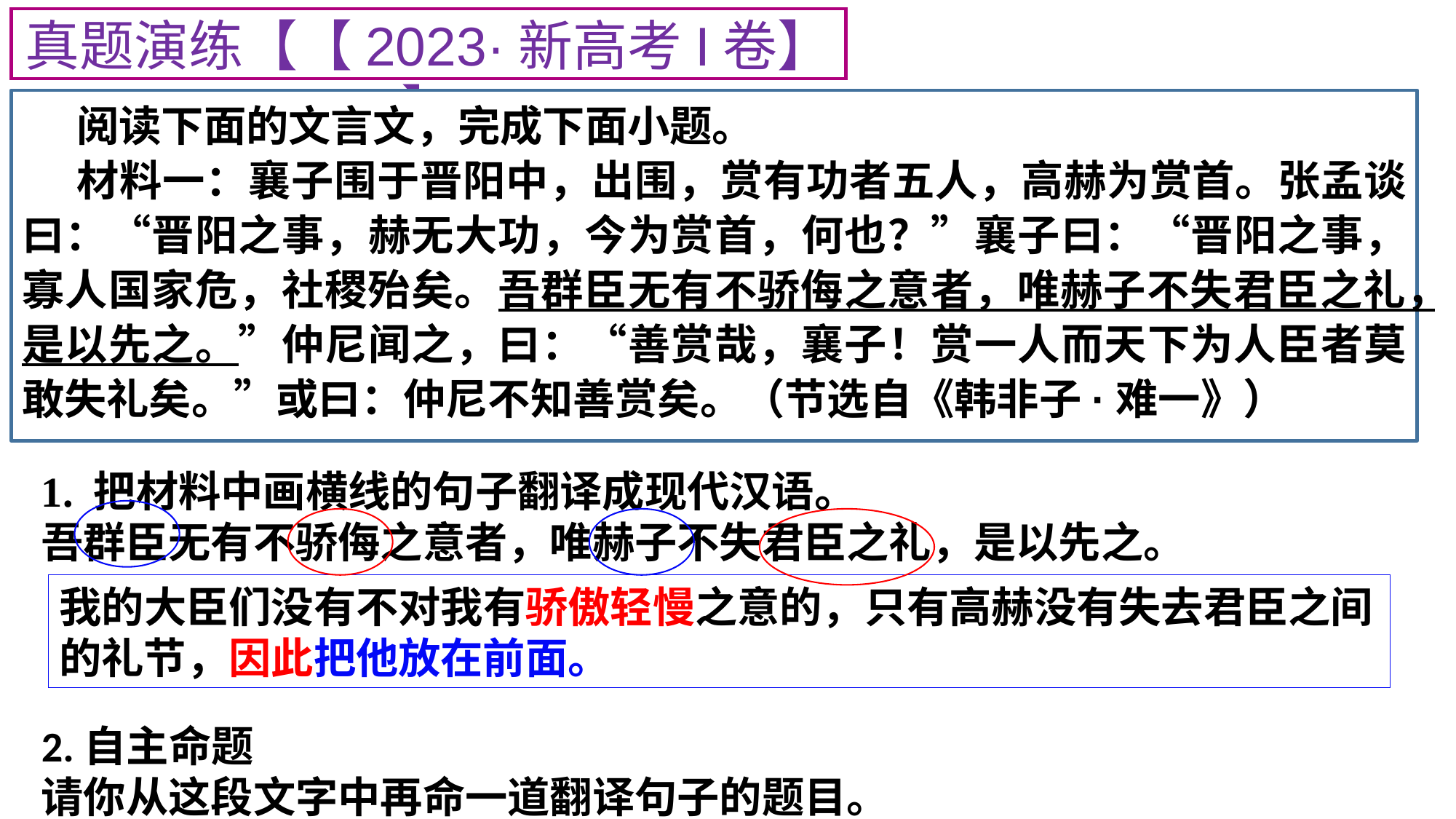

真题演练【【2023·新高考I卷】
】
阅读下面的文言文，完成下面小题。
材料一：襄子围于晋阳中，出围，赏有功者五人，高赫为赏首。张孟谈曰：“晋阳之事，赫无大功，今为赏首，何也？”襄子曰：“晋阳之事，寡人国家危，社稷殆矣。吾群臣无有不骄侮之意者，唯赫子不失君臣之礼，是以先之。”仲尼闻之，曰：“善赏哉，襄子！赏一人而天下为人臣者莫敢失礼矣。”或曰：仲尼不知善赏矣。（节选自《韩非子·难一》）
1. 把材料中画横线的句子翻译成现代汉语。吾群臣无有不骄侮之意者，唯赫子不失君臣之礼，是以先之。2.自主命题请你从这段文字中再命一道翻译句子的题目。

我的大臣们没有不对我有骄傲轻慢之意的，只有高赫没有失去君臣之间的礼节，因此把他放在前面。